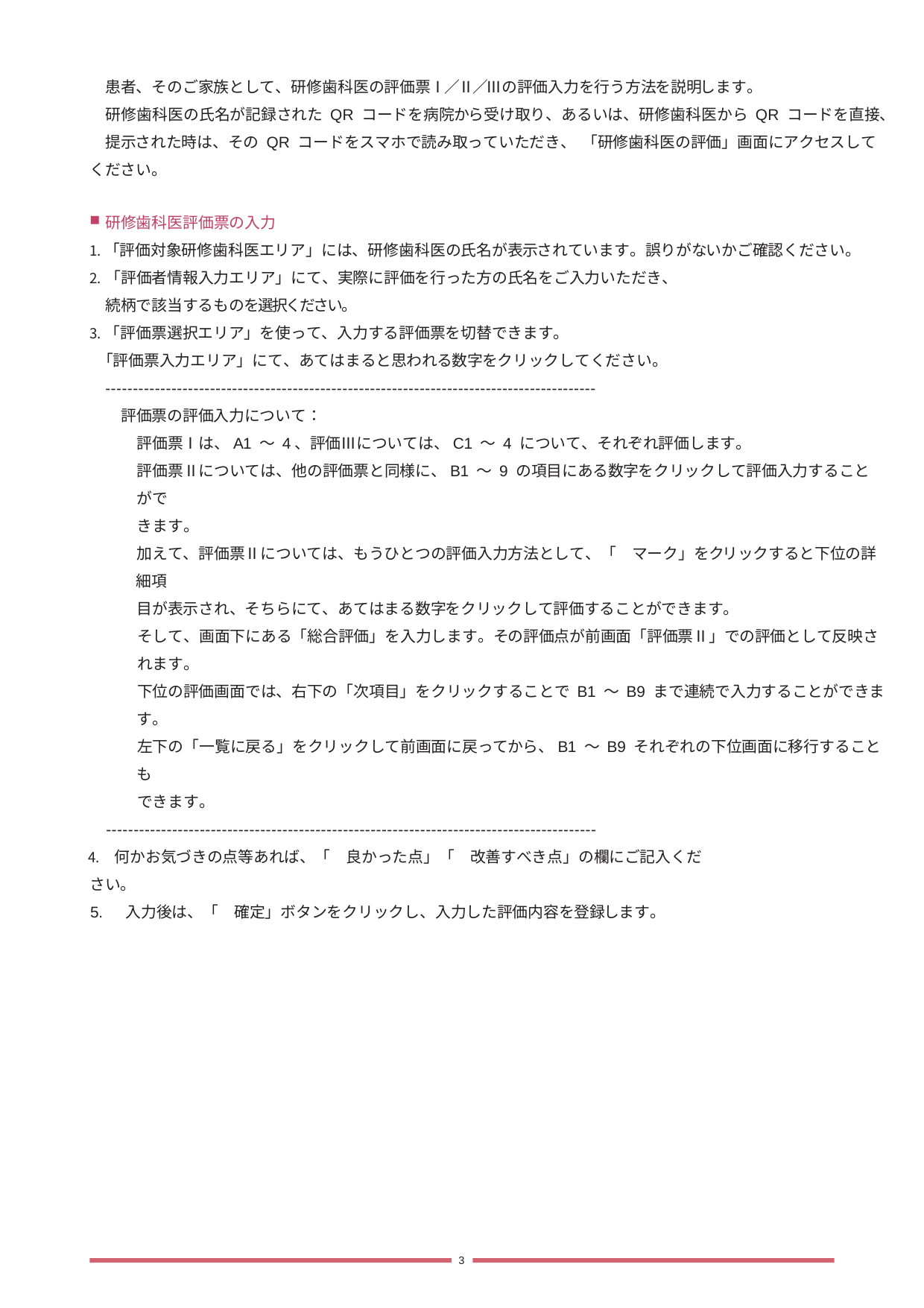

患者、そのご家族として、研修歯科医の評価票Ⅰ／Ⅱ／Ⅲの評価入力を行う方法を説明します。
研修歯科医の氏名が記録されたQR コードを病院から受け取り、あるいは、研修歯科医から QR コードを直接、
提示された時は、そのQR コードをスマホで読み取っていただき、　「研修歯科医の評価」画面にアクセスしてください。

研修歯科医評価票の入力
「評価対象研修歯科医エリア」には、研修歯科医の氏名が表示されています。誤りがないかご確認ください。
「評価者情報入力エリア」にて、実際に評価を行った方の氏名をご入力いただき、
続柄で該当するものを選択ください。
「評価票選択エリア」を使って、入力する評価票を切替できます。
「評価票入力エリア」にて、あてはまると思われる数字をクリックしてください。
-----------------------------------------------------------------------------------------
評価票の評価入力について：
評価票Ⅰは、A1 〜 4、評価Ⅲについては、C1 〜 4 について、それぞれ評価します。
評価票Ⅱについては、他の評価票と同様に、B1 〜 9 の項目にある数字をクリックして評価入力することがで
きます。
加えて、評価票Ⅱについては、もうひとつの評価入力方法として、「　マーク」をクリックすると下位の詳細項
目が表示され、そちらにて、あてはまる数字をクリックして評価することができます。
そして、画面下にある「総合評価」を入力します。その評価点が前画面「評価票Ⅱ」での評価として反映さ
れます。
下位の評価画面では、右下の「次項目」をクリックすることで B1 〜 B9 まで連続で入力することができます。
左下の「一覧に戻る」をクリックして前画面に戻ってから、B1 〜 B9 それぞれの下位画面に移行することも
できます。
-----------------------------------------------------------------------------------------
　何かお気づきの点等あれば、「　良かった点」「　改善すべき点」の欄にご記入ください。
5.　 入力後は、「　確定」ボタンをクリックし、入力した評価内容を登録します。
3